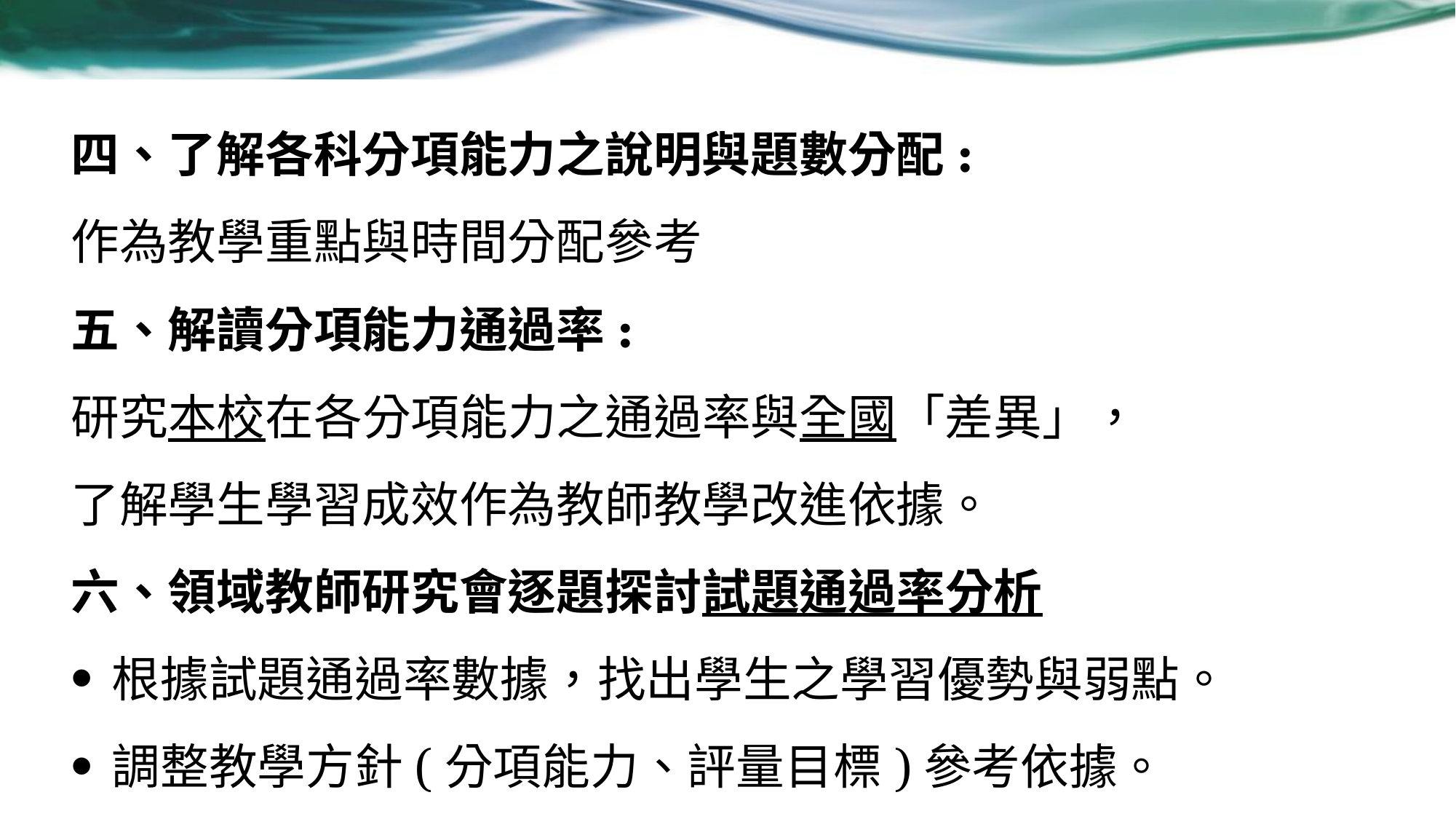

四、了解各科分項能力之說明與題數分配:
作為教學重點與時間分配參考
五、解讀分項能力通過率:
研究本校在各分項能力之通過率與全國「差異」，
了解學生學習成效作為教師教學改進依據。
六、領域教師研究會逐題探討試題通過率分析
根據試題通過率數據，找出學生之學習優勢與弱點。
調整教學方針(分項能力、評量目標)參考依據。